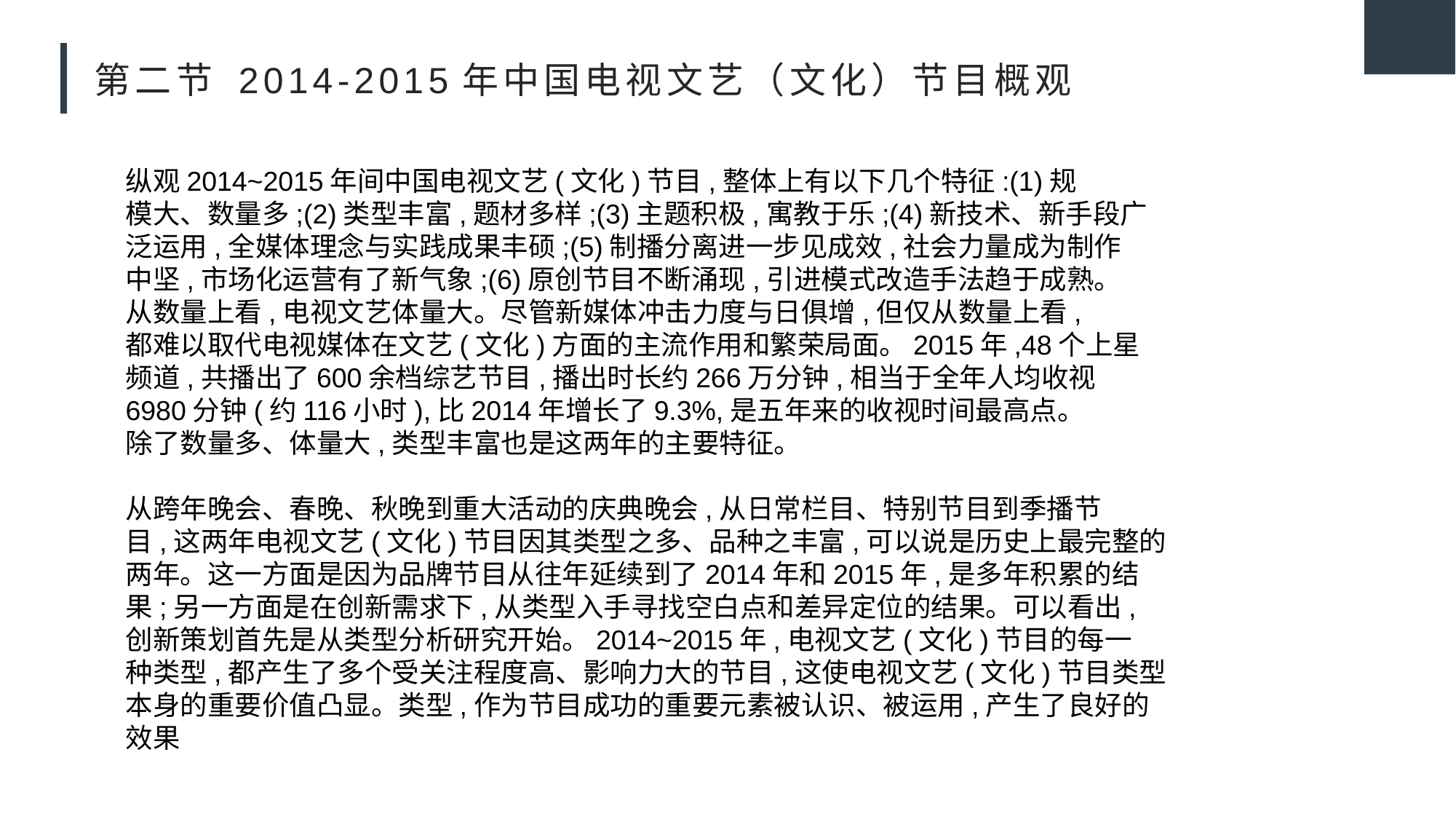

# 第二节 2014-2015年中国电视文艺（文化）节目概观
纵观2014~2015年间中国电视文艺(文化)节目,整体上有以下几个特征:(1)规
模大、数量多;(2)类型丰富,题材多样;(3)主题积极,寓教于乐;(4)新技术、新手段广
泛运用,全媒体理念与实践成果丰硕;(5)制播分离进一步见成效,社会力量成为制作
中坚,市场化运营有了新气象;(6)原创节目不断涌现,引进模式改造手法趋于成熟。
从数量上看,电视文艺体量大。尽管新媒体冲击力度与日俱增,但仅从数量上看,
都难以取代电视媒体在文艺(文化)方面的主流作用和繁荣局面。2015年,48个上星
频道,共播出了600余档综艺节目,播出时长约266万分钟,相当于全年人均收视
6980分钟(约116小时),比2014年增长了9.3%,是五年来的收视时间最高点。
除了数量多、体量大,类型丰富也是这两年的主要特征。

从跨年晚会、春晚、秋晚到重大活动的庆典晚会,从日常栏目、特别节目到季播节
目,这两年电视文艺(文化)节目因其类型之多、品种之丰富,可以说是历史上最完整的
两年。这一方面是因为品牌节目从往年延续到了2014年和2015年,是多年积累的结
果;另一方面是在创新需求下,从类型入手寻找空白点和差异定位的结果。可以看出,
创新策划首先是从类型分析研究开始。2014~2015年,电视文艺(文化)节目的每一
种类型,都产生了多个受关注程度高、影响力大的节目,这使电视文艺(文化)节目类型
本身的重要价值凸显。类型,作为节目成功的重要元素被认识、被运用,产生了良好的
效果